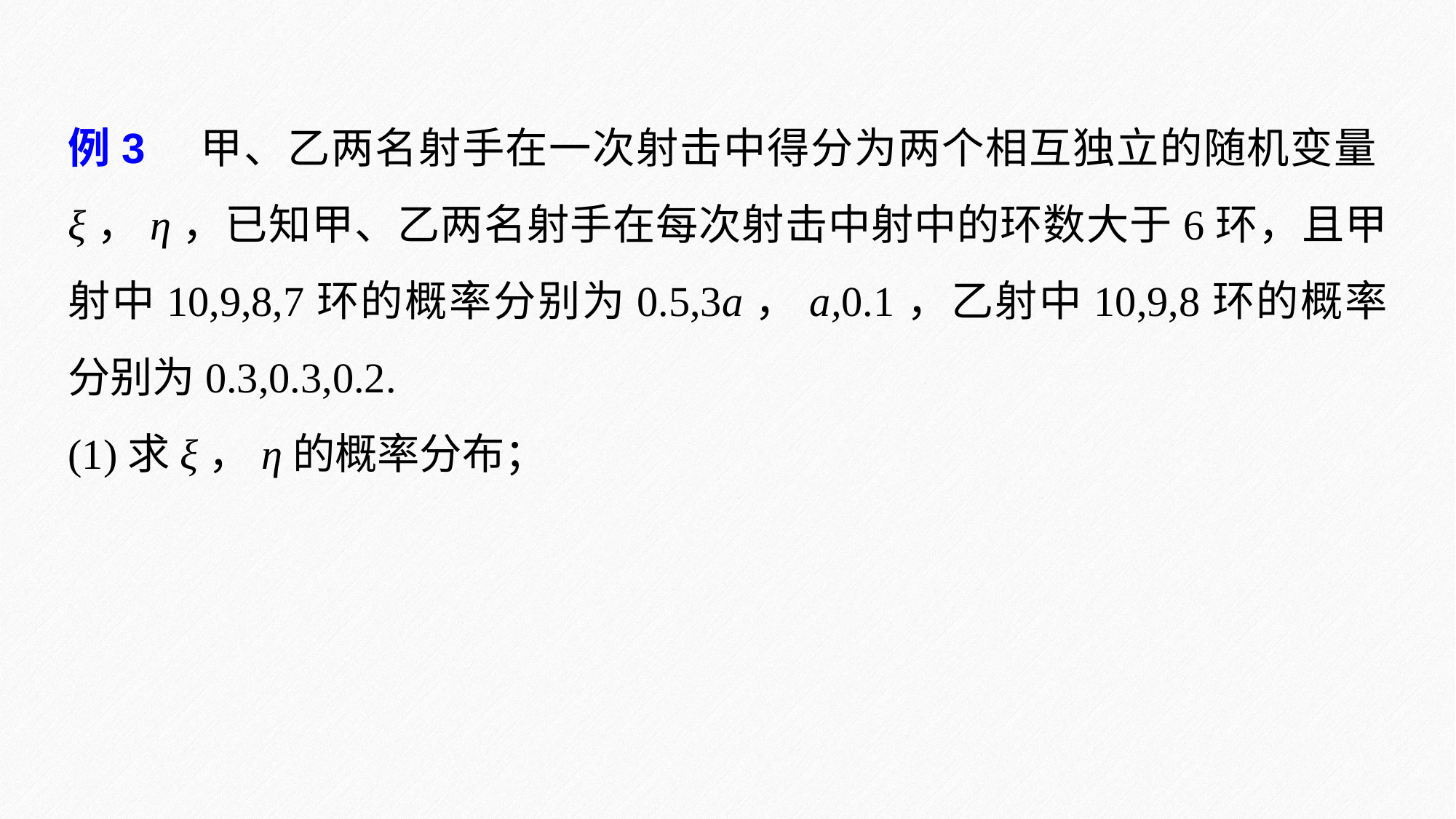

例3　甲、乙两名射手在一次射击中得分为两个相互独立的随机变量ξ，η，已知甲、乙两名射手在每次射击中射中的环数大于6环，且甲射中10,9,8,7环的概率分别为0.5,3a，a,0.1，乙射中10,9,8环的概率分别为0.3,0.3,0.2.
(1)求ξ，η的概率分布；